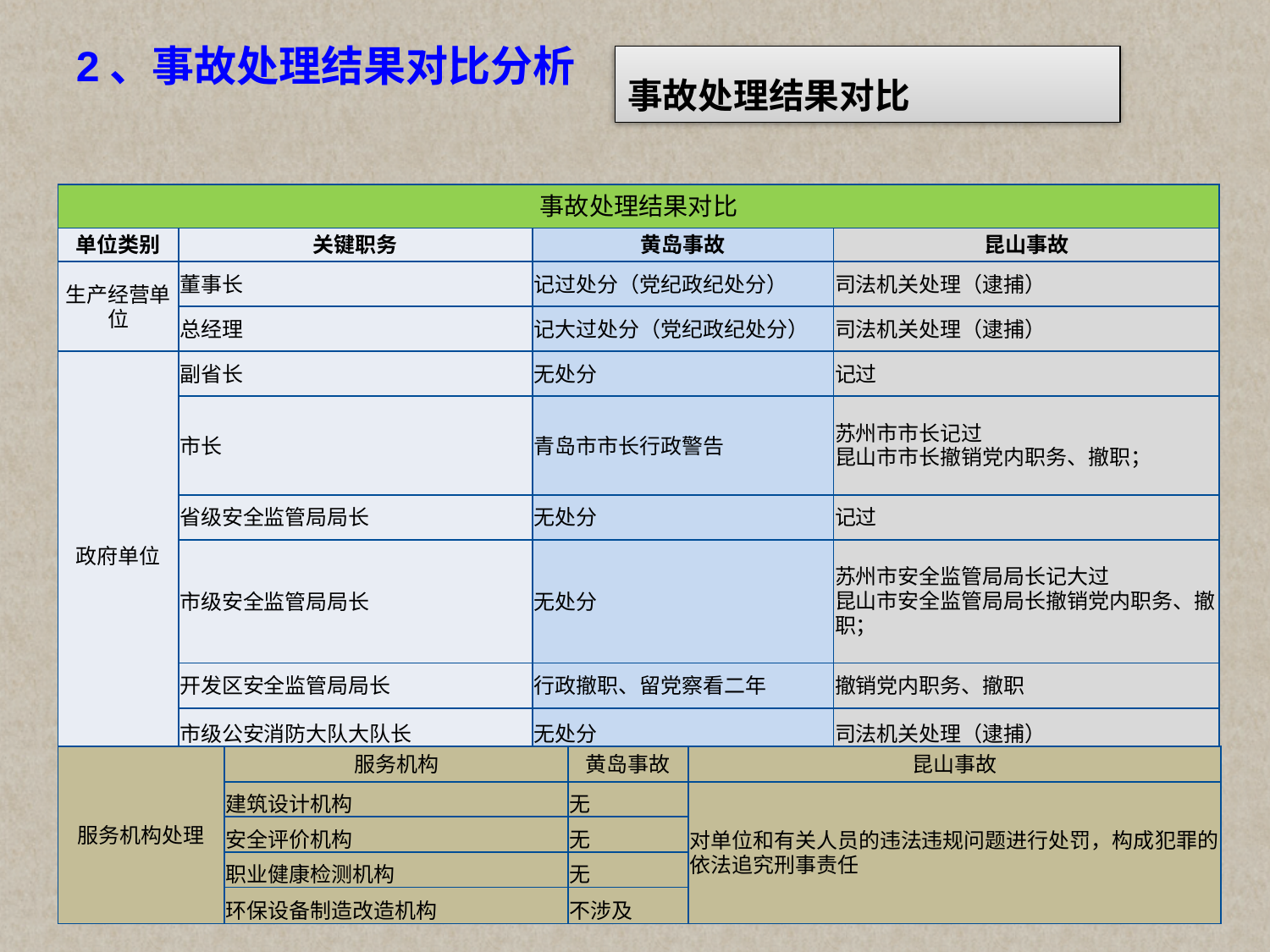

2、事故处理结果对比分析
事故处理结果对比
| 事故处理结果对比 |  |  |  |
| --- | --- | --- | --- |
| 单位类别 | 关键职务 | 黄岛事故 | 昆山事故 |
| 生产经营单位 | 董事长 | 记过处分（党纪政纪处分） | 司法机关处理（逮捕） |
|  | 总经理 | 记大过处分（党纪政纪处分） | 司法机关处理（逮捕） |
| 政府单位 | 副省长 | 无处分 | 记过 |
|  | 市长 | 青岛市市长行政警告 | 苏州市市长记过 昆山市市长撤销党内职务、撤职； |
|  | 省级安全监管局局长 | 无处分 | 记过 |
|  | 市级安全监管局局长 | 无处分 | 苏州市安全监管局局长记大过 昆山市安全监管局局长撤销党内职务、撤职； |
|  | 开发区安全监管局局长 | 行政撤职、留党察看二年 | 撤销党内职务、撤职 |
|  | 市级公安消防大队大队长 | 无处分 | 司法机关处理（逮捕） |
| 服务机构处理 | 服务机构 | 黄岛事故 | 昆山事故 |
| --- | --- | --- | --- |
|  | 建筑设计机构 | 无 | 对单位和有关人员的违法违规问题进行处罚，构成犯罪的依法追究刑事责任 |
|  | 安全评价机构 | 无 |  |
|  | 职业健康检测机构 | 无 |  |
|  | 环保设备制造改造机构 | 不涉及 |  |